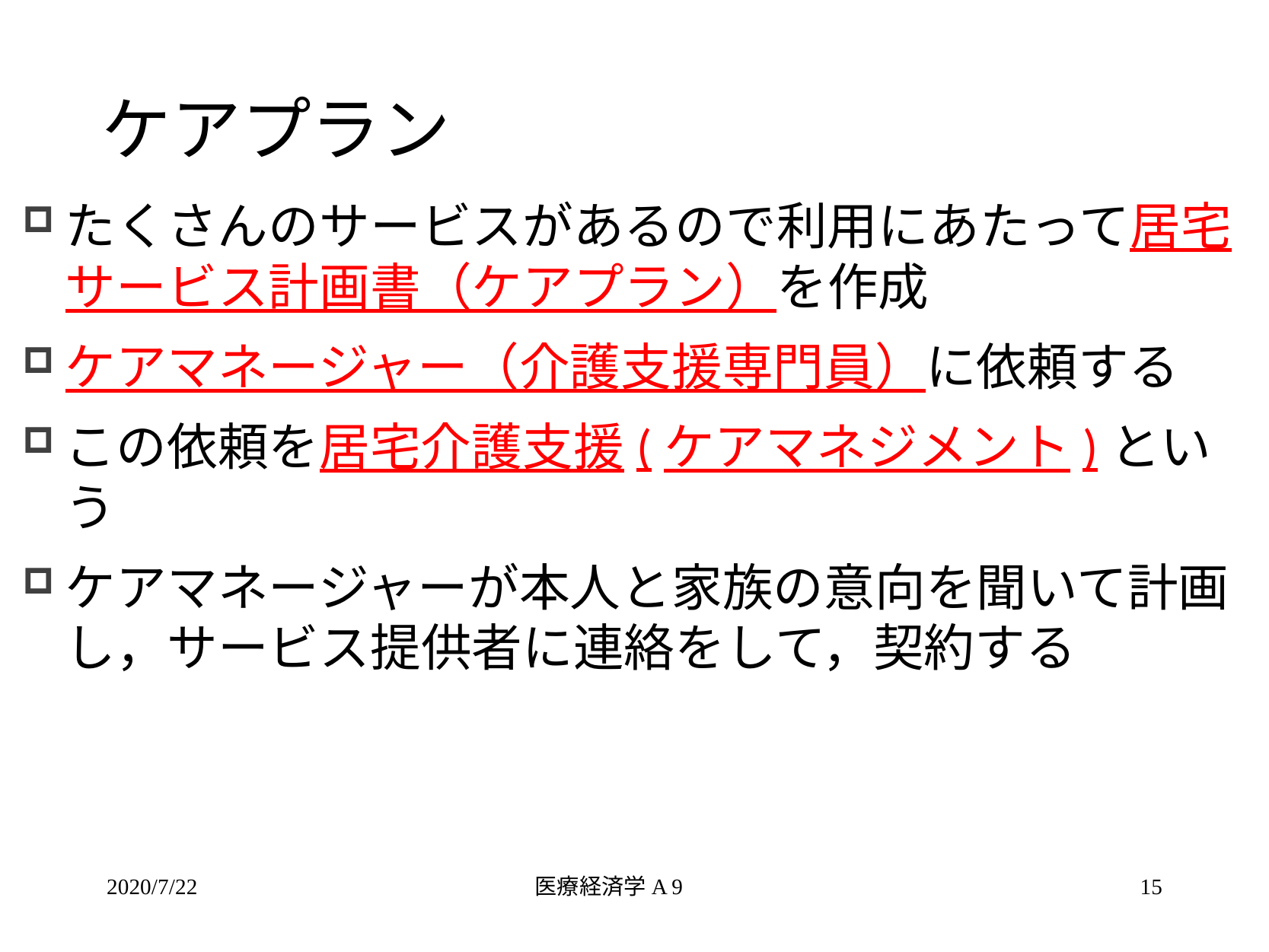

# ケアプラン
たくさんのサービスがあるので利用にあたって居宅サービス計画書（ケアプラン）を作成
ケアマネージャー（介護支援専門員）に依頼する
この依頼を居宅介護支援(ケアマネジメント)という
ケアマネージャーが本人と家族の意向を聞いて計画し，サービス提供者に連絡をして，契約する

2020/7/22
医療経済学A 9
15